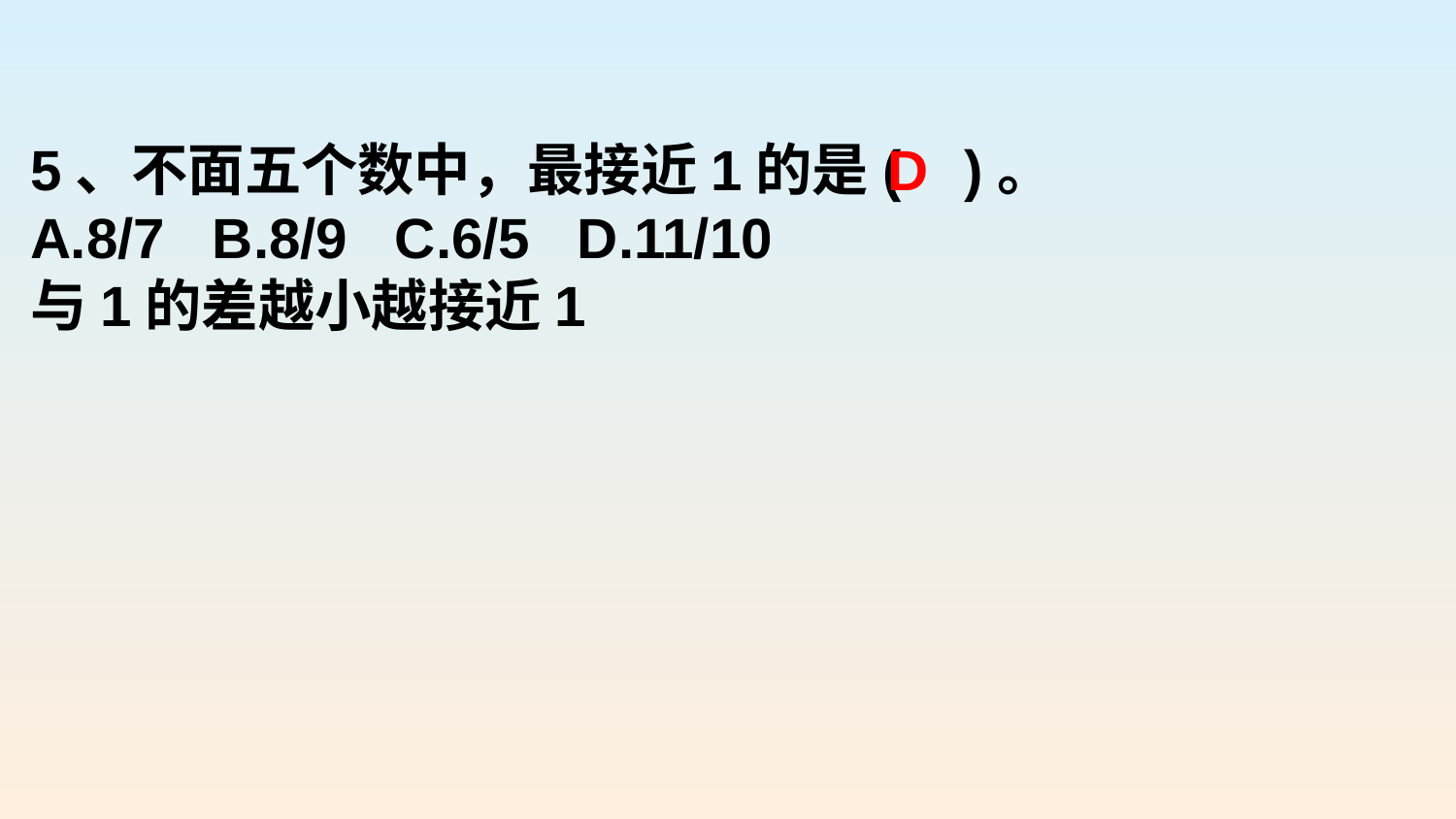

5、不面五个数中，最接近1的是(    )。
A.8/7   B.8/9   C.6/5   D.11/10
与1的差越小越接近1
D